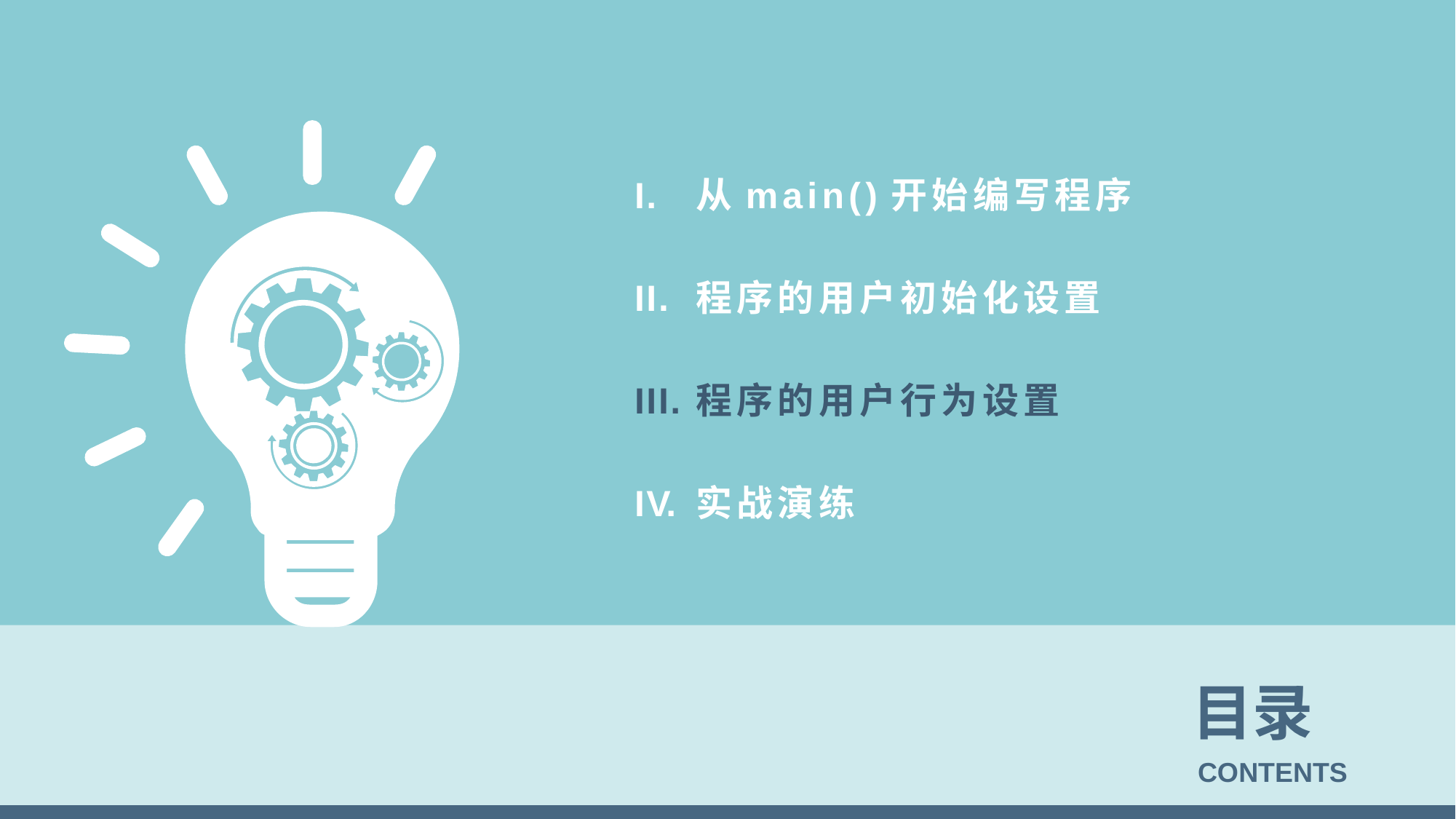

从main()开始编写程序
程序的用户初始化设置
程序的用户行为设置
实战演练

目录
CONTENTS